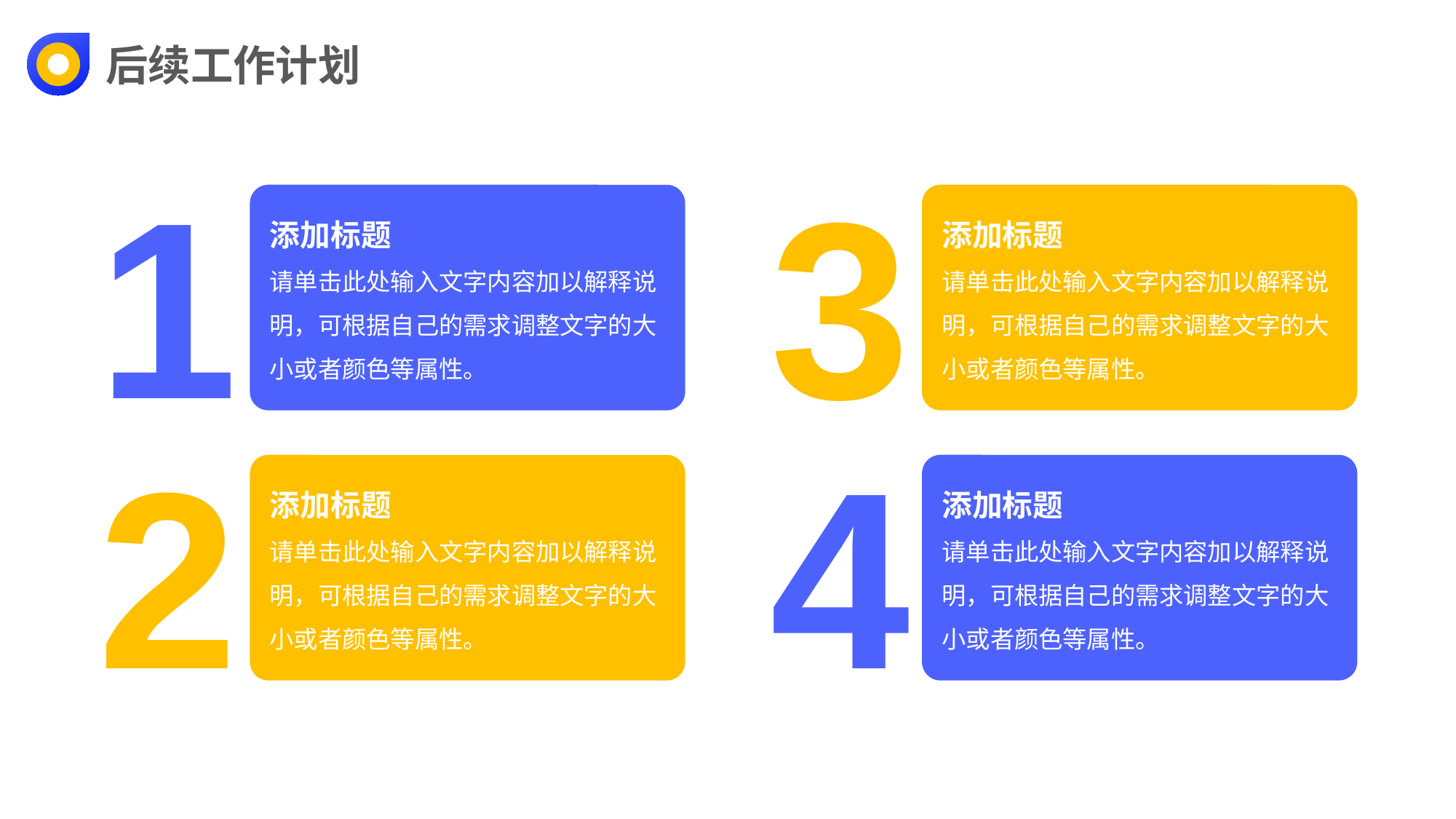

后续工作计划

添加标题
请单击此处输入文字内容加以解释说明，可根据自己的需求调整文字的大小或者颜色等属性。

1

添加标题
请单击此处输入文字内容加以解释说明，可根据自己的需求调整文字的大小或者颜色等属性。

3

添加标题
请单击此处输入文字内容加以解释说明，可根据自己的需求调整文字的大小或者颜色等属性。

2

添加标题
请单击此处输入文字内容加以解释说明，可根据自己的需求调整文字的大小或者颜色等属性。

4